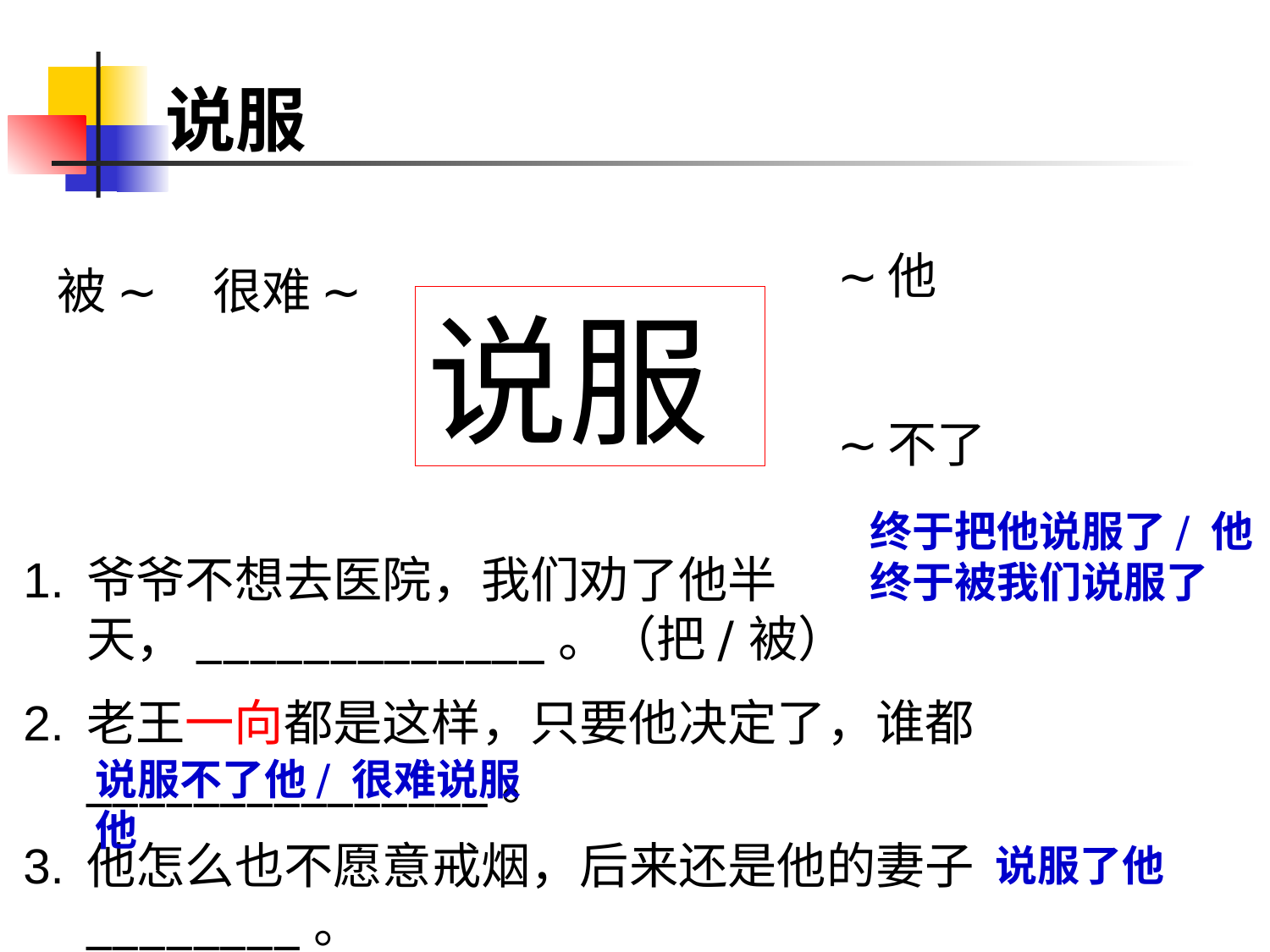

# 说服
~他

~不了
被~   很难~
说服
终于把他说服了/他终于被我们说服了
爷爷不想去医院，我们劝了他半天，_____________。（把/被）
老王一向都是这样，只要他决定了，谁都_______________。
他怎么也不愿意戒烟，后来还是他的妻子________。
说服不了他/很难说服他
说服了他